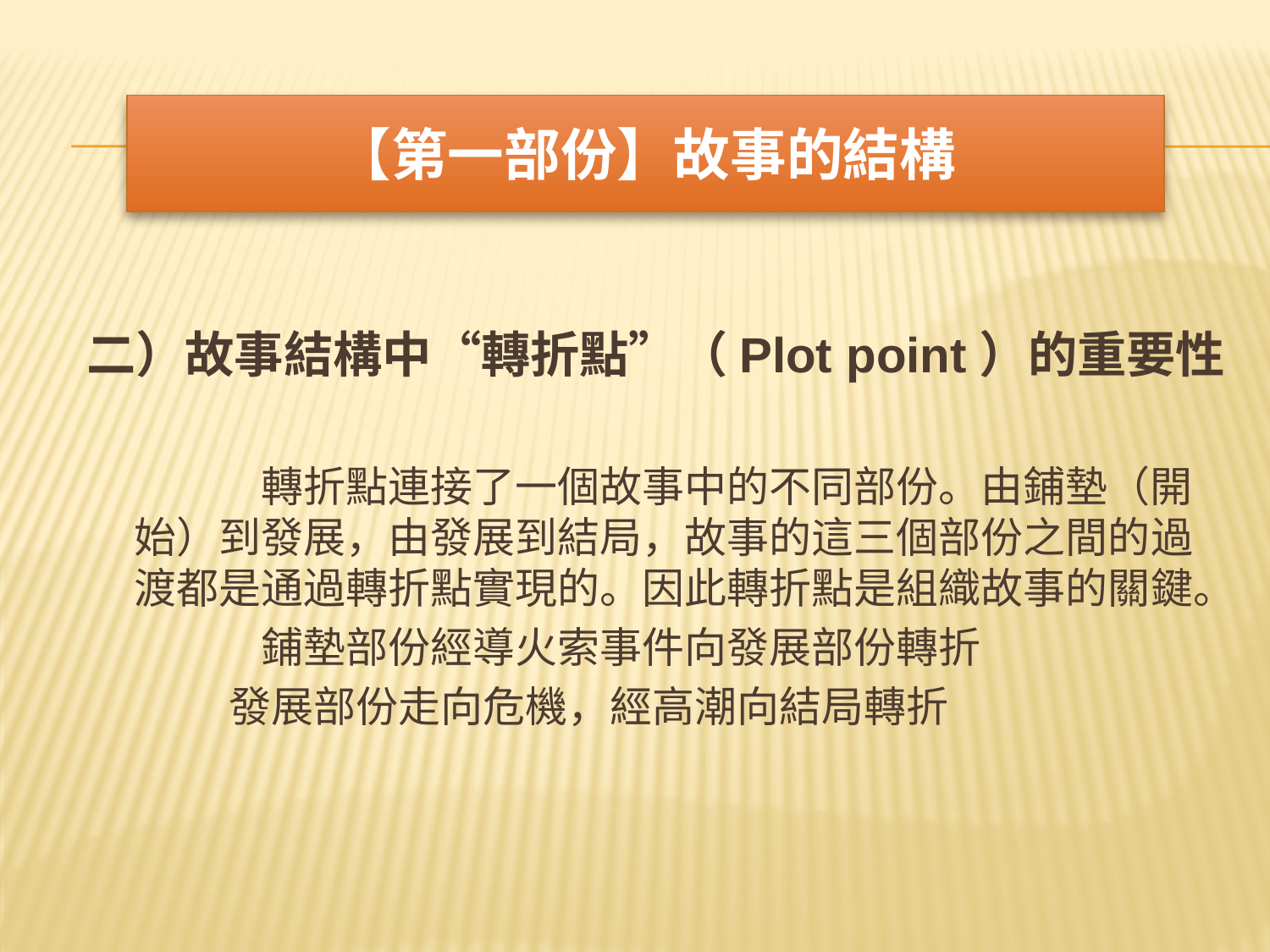

# 【第一部份】故事的結構
二）故事結構中“轉折點”（Plot point）的重要性

	 	轉折點連接了一個故事中的不同部份。由鋪墊（開始）到發展，由發展到結局，故事的這三個部份之間的過渡都是通過轉折點實現的。因此轉折點是組織故事的關鍵。
		鋪墊部份經導火索事件向發展部份轉折
  	   發展部份走向危機，經高潮向結局轉折